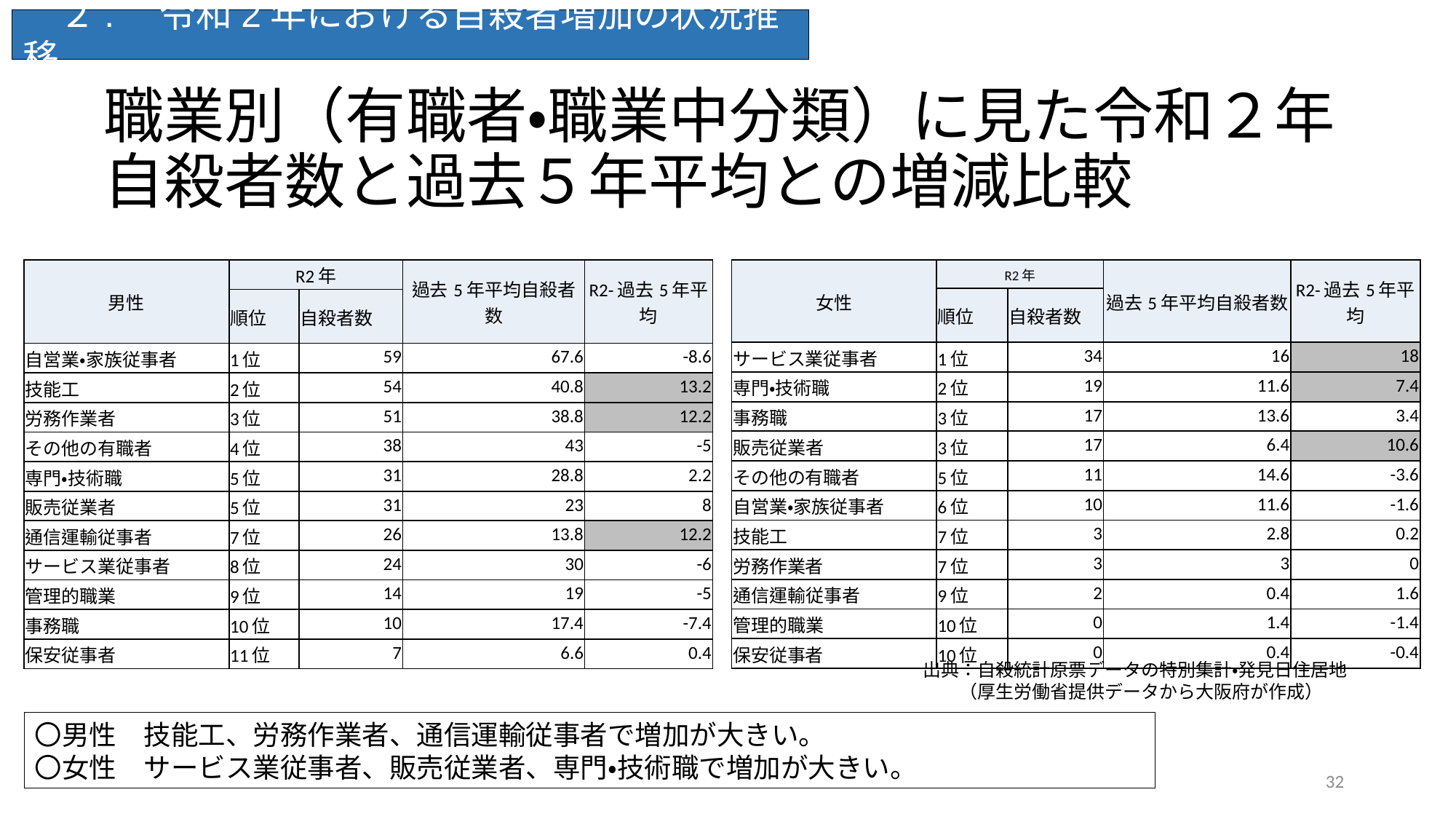

２.　令和2年における自殺者増加の状況推移
職業別（有職者・職業中分類）に見た令和２年自殺者数と過去５年平均との増減比較
| 男性 | R2年 |  | 過去5年平均自殺者数 | R2-過去5年平均 |
| --- | --- | --- | --- | --- |
|  | 順位 | 自殺者数 |  |  |
| 自営業・家族従事者 | 1位 | 59 | 67.6 | -8.6 |
| 技能工 | 2位 | 54 | 40.8 | 13.2 |
| 労務作業者 | 3位 | 51 | 38.8 | 12.2 |
| その他の有職者 | 4位 | 38 | 43 | -5 |
| 専門・技術職 | 5位 | 31 | 28.8 | 2.2 |
| 販売従業者 | 5位 | 31 | 23 | 8 |
| 通信運輸従事者 | 7位 | 26 | 13.8 | 12.2 |
| サービス業従事者 | 8位 | 24 | 30 | -6 |
| 管理的職業 | 9位 | 14 | 19 | -5 |
| 事務職 | 10位 | 10 | 17.4 | -7.4 |
| 保安従事者 | 11位 | 7 | 6.6 | 0.4 |
| 女性 | R2年 |  | 過去5年平均自殺者数 | R2-過去5年平均 |
| --- | --- | --- | --- | --- |
|  | 順位 | 自殺者数 |  |  |
| サービス業従事者 | 1位 | 34 | 16 | 18 |
| 専門・技術職 | 2位 | 19 | 11.6 | 7.4 |
| 事務職 | 3位 | 17 | 13.6 | 3.4 |
| 販売従業者 | 3位 | 17 | 6.4 | 10.6 |
| その他の有職者 | 5位 | 11 | 14.6 | -3.6 |
| 自営業・家族従事者 | 6位 | 10 | 11.6 | -1.6 |
| 技能工 | 7位 | 3 | 2.8 | 0.2 |
| 労務作業者 | 7位 | 3 | 3 | 0 |
| 通信運輸従事者 | 9位 | 2 | 0.4 | 1.6 |
| 管理的職業 | 10位 | 0 | 1.4 | -1.4 |
| 保安従事者 | 10位 | 0 | 0.4 | -0.4 |
出典：自殺統計原票データの特別集計・発見日住居地
　　（厚生労働省提供データから大阪府が作成）
〇男性　技能工、労務作業者、通信運輸従事者で増加が大きい。
〇女性　サービス業従事者、販売従業者、専門・技術職で増加が大きい。
32